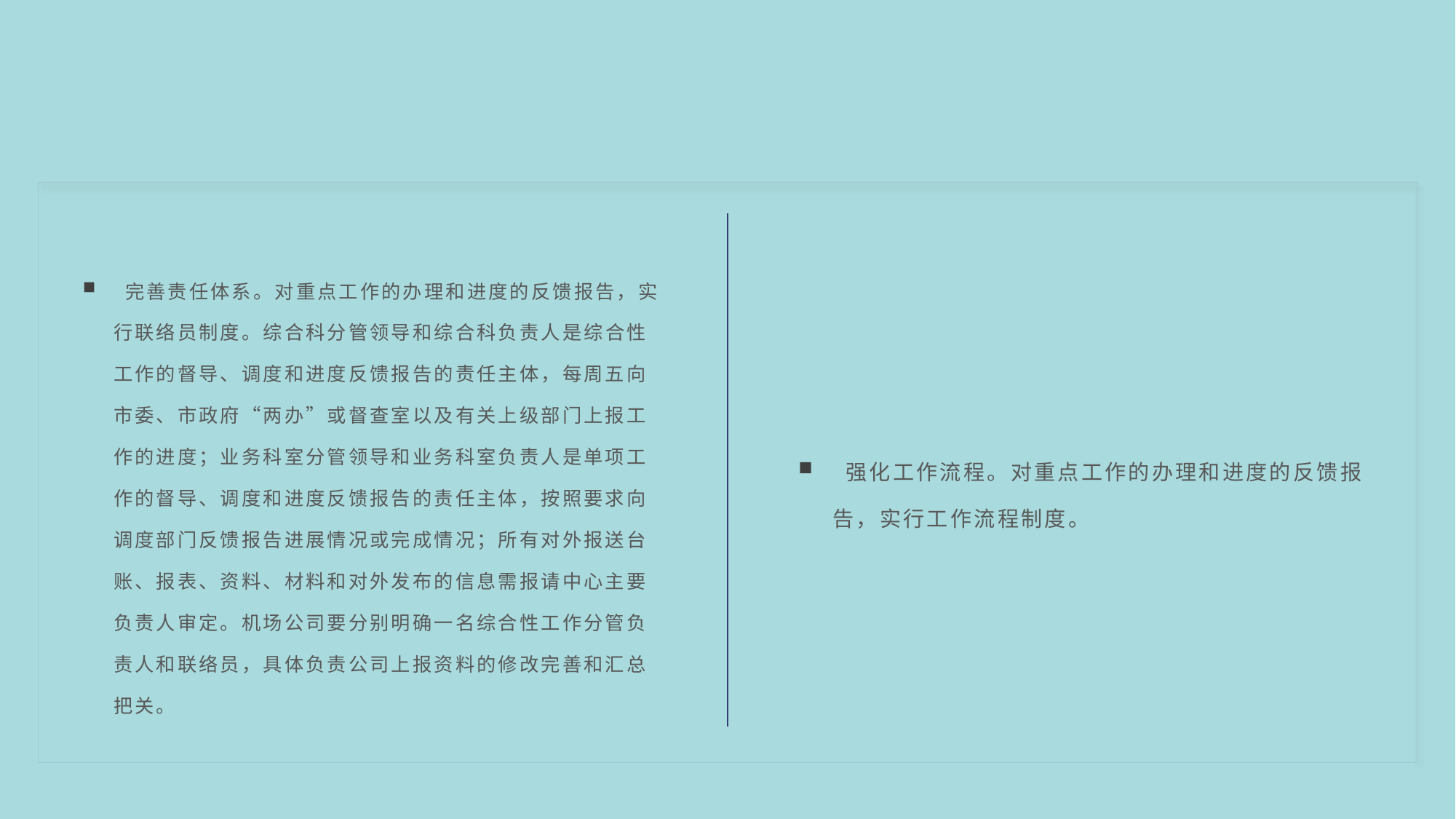

强化工作流程。对重点工作的办理和进度的反馈报告，实行工作流程制度。
 完善责任体系。对重点工作的办理和进度的反馈报告，实行联络员制度。综合科分管领导和综合科负责人是综合性工作的督导、调度和进度反馈报告的责任主体，每周五向市委、市政府“两办”或督查室以及有关上级部门上报工作的进度；业务科室分管领导和业务科室负责人是单项工作的督导、调度和进度反馈报告的责任主体，按照要求向调度部门反馈报告进展情况或完成情况；所有对外报送台账、报表、资料、材料和对外发布的信息需报请中心主要负责人审定。机场公司要分别明确一名综合性工作分管负责人和联络员，具体负责公司上报资料的修改完善和汇总把关。